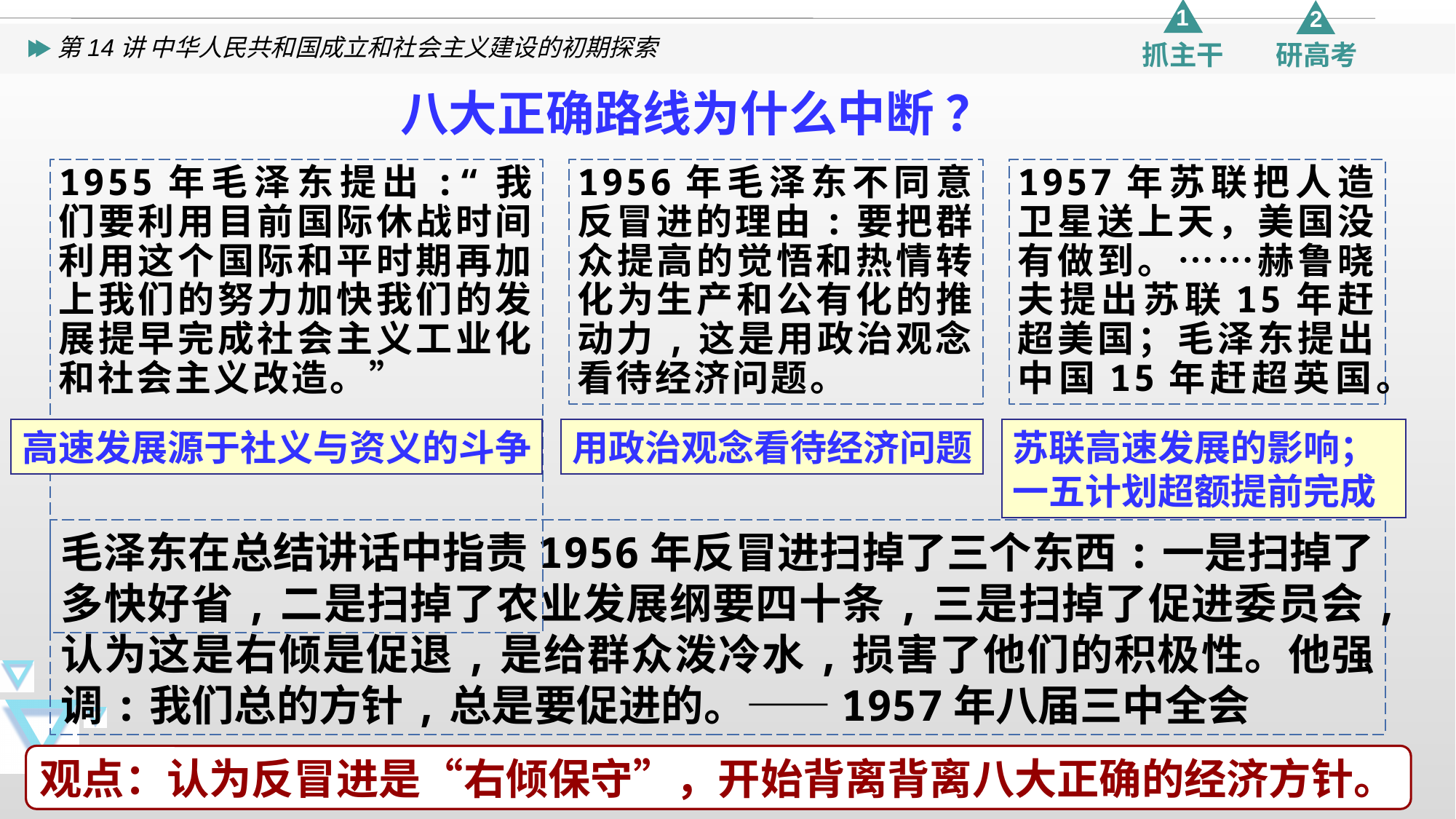

八大正确路线为什么中断 ？
1955年毛泽东提出:“我们要利用目前国际休战时间利用这个国际和平时期再加上我们的努力加快我们的发展提早完成社会主义工业化和社会主义改造。”
1956年毛泽东不同意反冒进的理由:要把群众提高的觉悟和热情转化为生产和公有化的推动力,这是用政治观念看待经济问题。
1957年苏联把人造卫星送上天，美国没有做到。……赫鲁晓夫提出苏联15年赶超美国；毛泽东提出中国15年赶超英国。
高速发展源于社义与资义的斗争
用政治观念看待经济问题
苏联高速发展的影响；
一五计划超额提前完成
毛泽东在总结讲话中指责1956年反冒进扫掉了三个东西:一是扫掉了多快好省,二是扫掉了农业发展纲要四十条,三是扫掉了促进委员会,认为这是右倾是促退,是给群众泼冷水,损害了他们的积极性。他强调:我们总的方针,总是要促进的。——1957年八届三中全会
观点：认为反冒进是“右倾保守”，开始背离背离八大正确的经济方针。